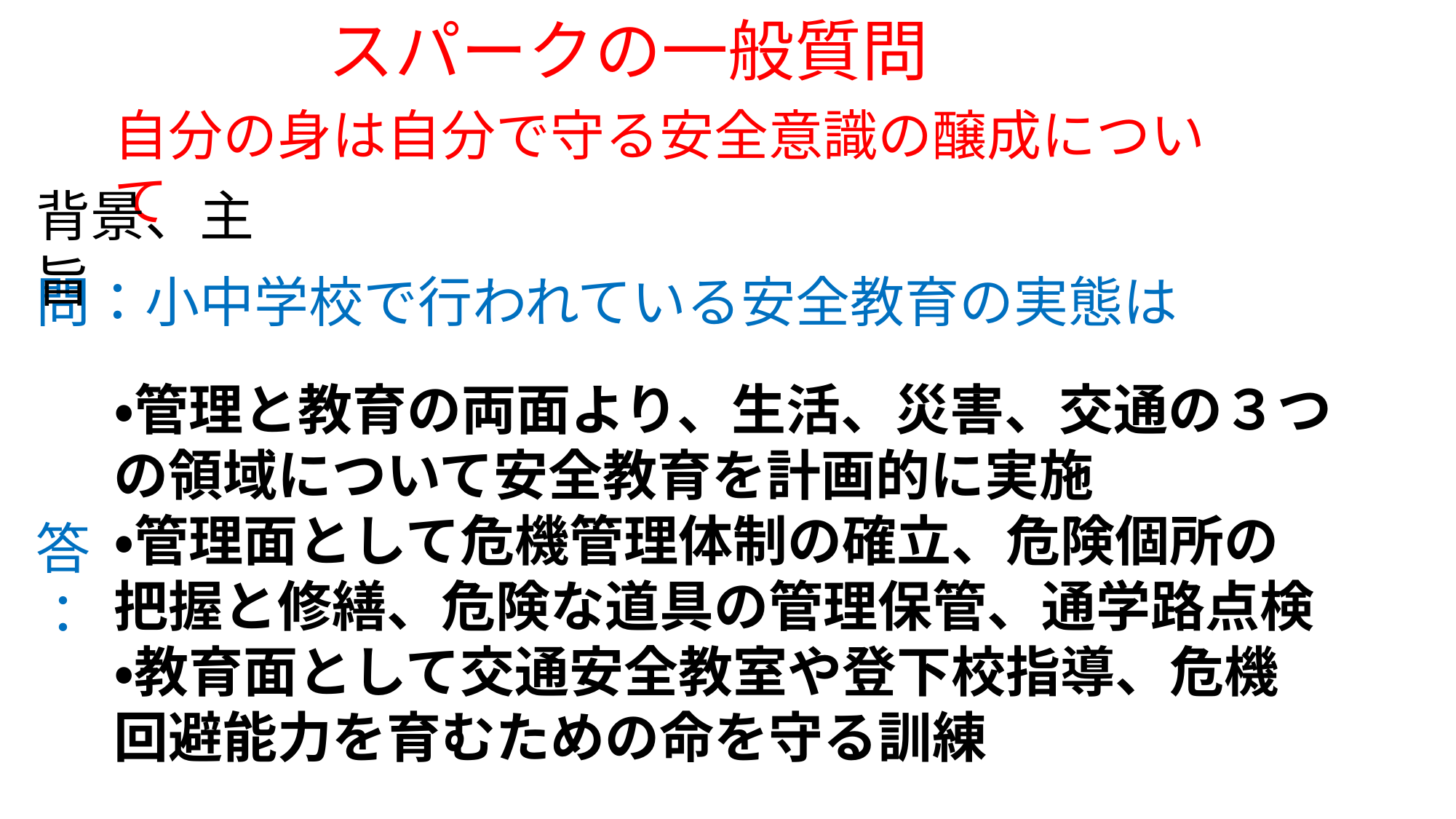

スパークの一般質問
自分の身は自分で守る安全意識の醸成について
背景、主旨
問：小中学校で行われている安全教育の実態は
・管理と教育の両面より、生活、災害、交通の３つの領域について安全教育を計画的に実施
・管理面として危機管理体制の確立、危険個所の把握と修繕、危険な道具の管理保管、通学路点検
・教育面として交通安全教室や登下校指導、危機回避能力を育むための命を守る訓練
答：